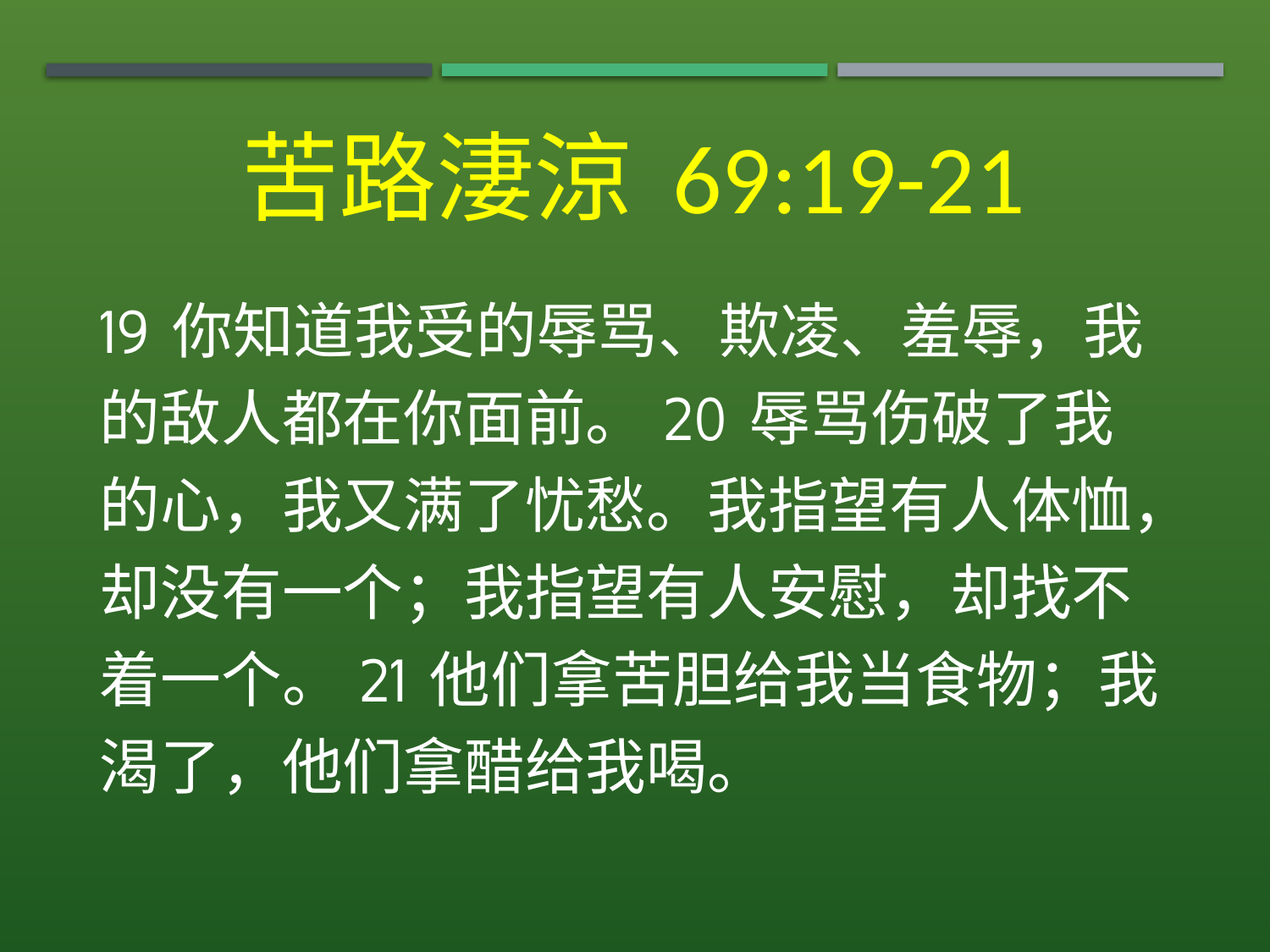

苦路淒涼 69:19-21
19 你知道我受的辱骂、欺凌、羞辱，我的敌人都在你面前。 20 辱骂伤破了我的心，我又满了忧愁。我指望有人体恤，却没有一个；我指望有人安慰，却找不着一个。 21 他们拿苦胆给我当食物；我渴了，他们拿醋给我喝。